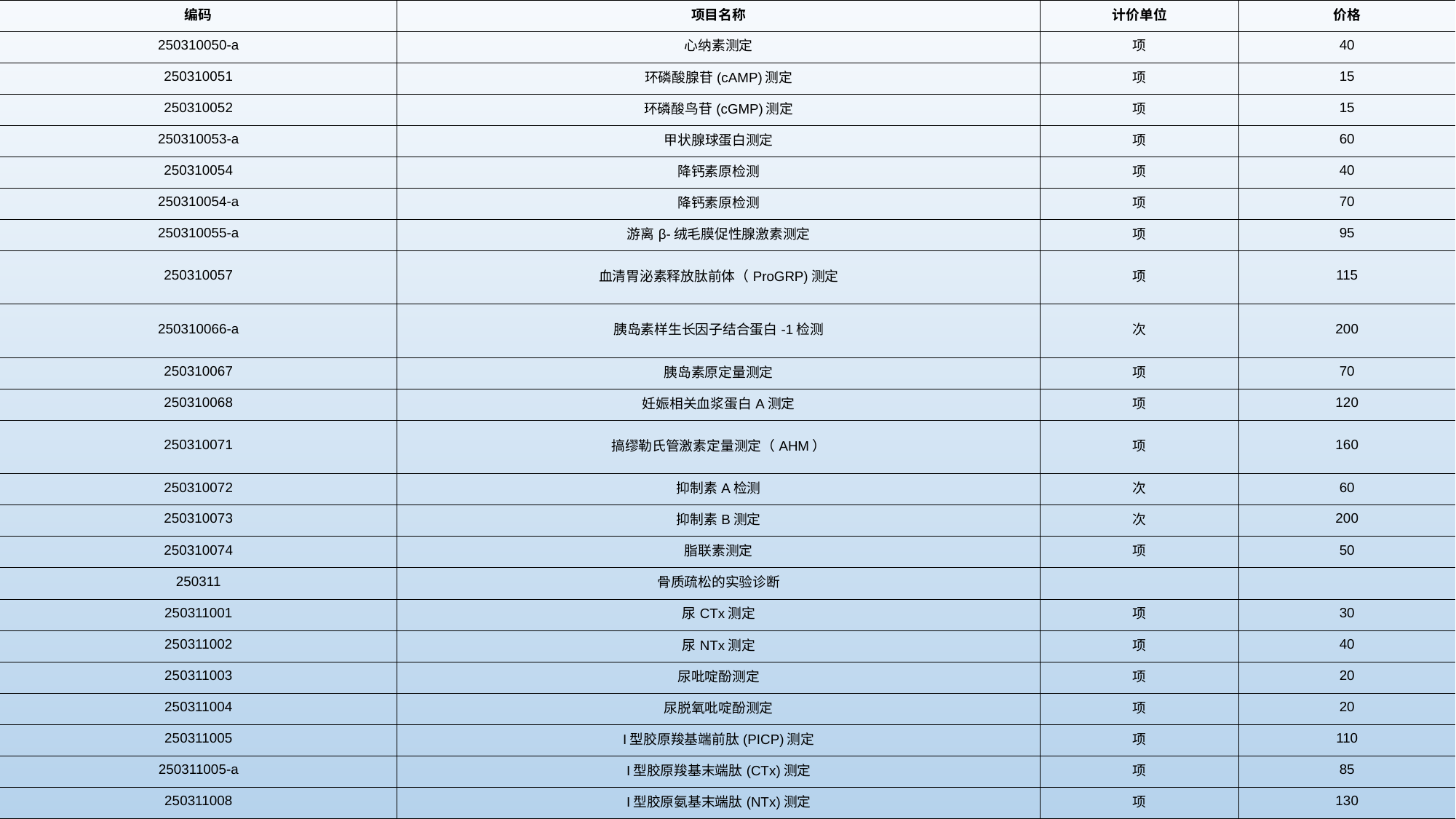

| 编码 | 项目名称 | 计价单位 | 价格 |
| --- | --- | --- | --- |
| 250310050-a | 心纳素测定 | 项 | 40 |
| 250310051 | 环磷酸腺苷(cAMP)测定 | 项 | 15 |
| 250310052 | 环磷酸鸟苷(cGMP)测定 | 项 | 15 |
| 250310053-a | 甲状腺球蛋白测定 | 项 | 60 |
| 250310054 | 降钙素原检测 | 项 | 40 |
| 250310054-a | 降钙素原检测 | 项 | 70 |
| 250310055-a | 游离β-绒毛膜促性腺激素测定 | 项 | 95 |
| 250310057 | 血清胃泌素释放肽前体（ProGRP)测定 | 项 | 115 |
| 250310066-a | 胰岛素样生长因子结合蛋白-1检测 | 次 | 200 |
| 250310067 | 胰岛素原定量测定 | 项 | 70 |
| 250310068 | 妊娠相关血浆蛋白A测定 | 项 | 120 |
| 250310071 | 搞缪勒氏管激素定量测定（AHM） | 项 | 160 |
| 250310072 | 抑制素A检测 | 次 | 60 |
| 250310073 | 抑制素B测定 | 次 | 200 |
| 250310074 | 脂联素测定 | 项 | 50 |
| 250311 | 骨质疏松的实验诊断 |  |  |
| 250311001 | 尿CTx测定 | 项 | 30 |
| 250311002 | 尿NTx测定 | 项 | 40 |
| 250311003 | 尿吡啶酚测定 | 项 | 20 |
| 250311004 | 尿脱氧吡啶酚测定 | 项 | 20 |
| 250311005 | I型胶原羧基端前肽(PICP)测定 | 项 | 110 |
| 250311005-a | I型胶原羧基末端肽(CTx)测定 | 项 | 85 |
| 250311008 | I型胶原氨基末端肽(NTx)测定 | 项 | 130 |